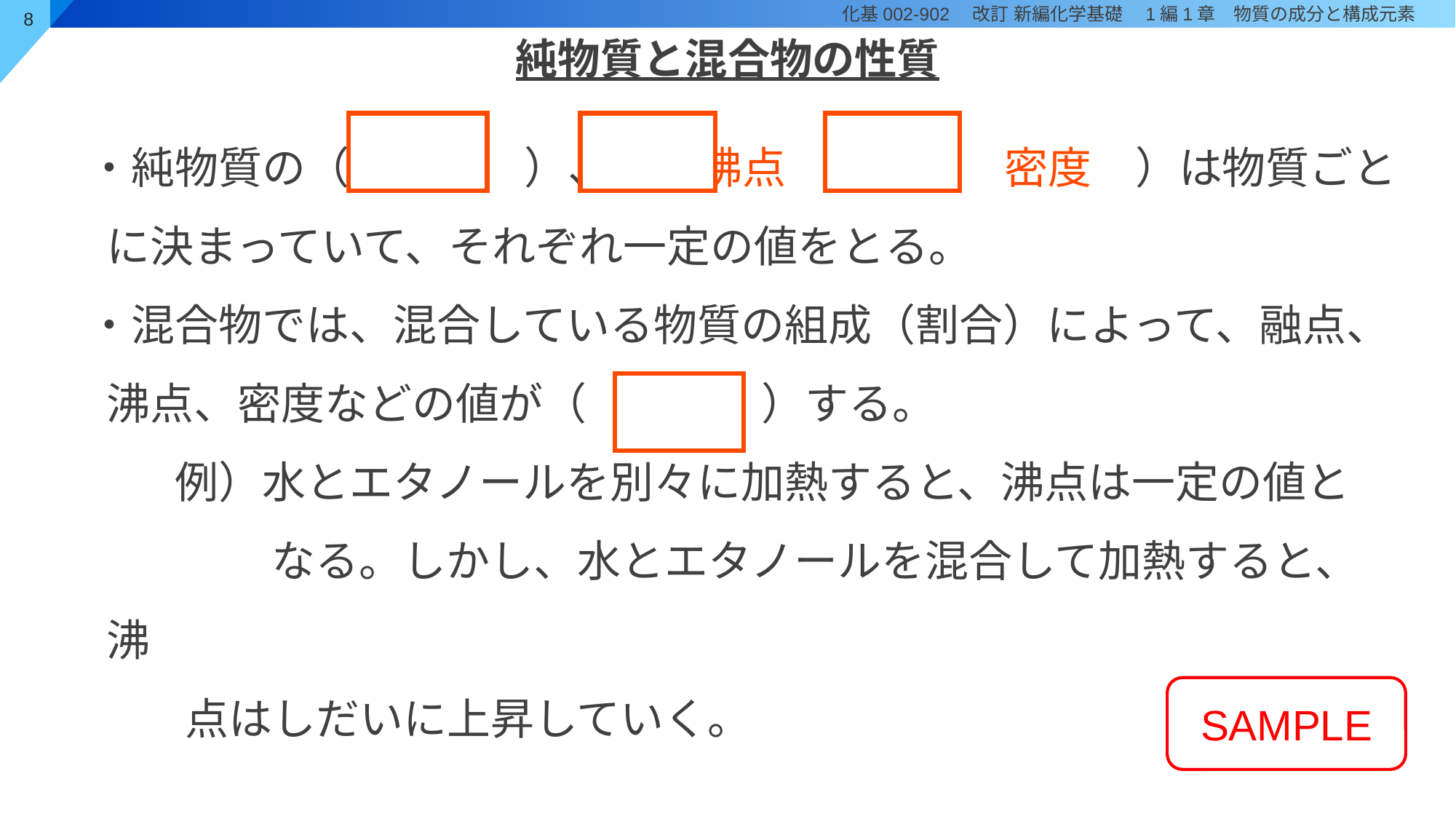

# 純物質と混合物の性質
・純物質の（　融点　）、（　沸点　）、（　密度　）は物質ごとに決まっていて、それぞれ一定の値をとる。
・混合物では、混合している物質の組成（割合）によって、融点、沸点、密度などの値が（　変化　）する。
　　例）水とエタノールを別々に加熱すると、沸点は一定の値と
　　　　 なる。しかし、水とエタノールを混合して加熱すると、沸
         点はしだいに上昇していく。

SAMPLE